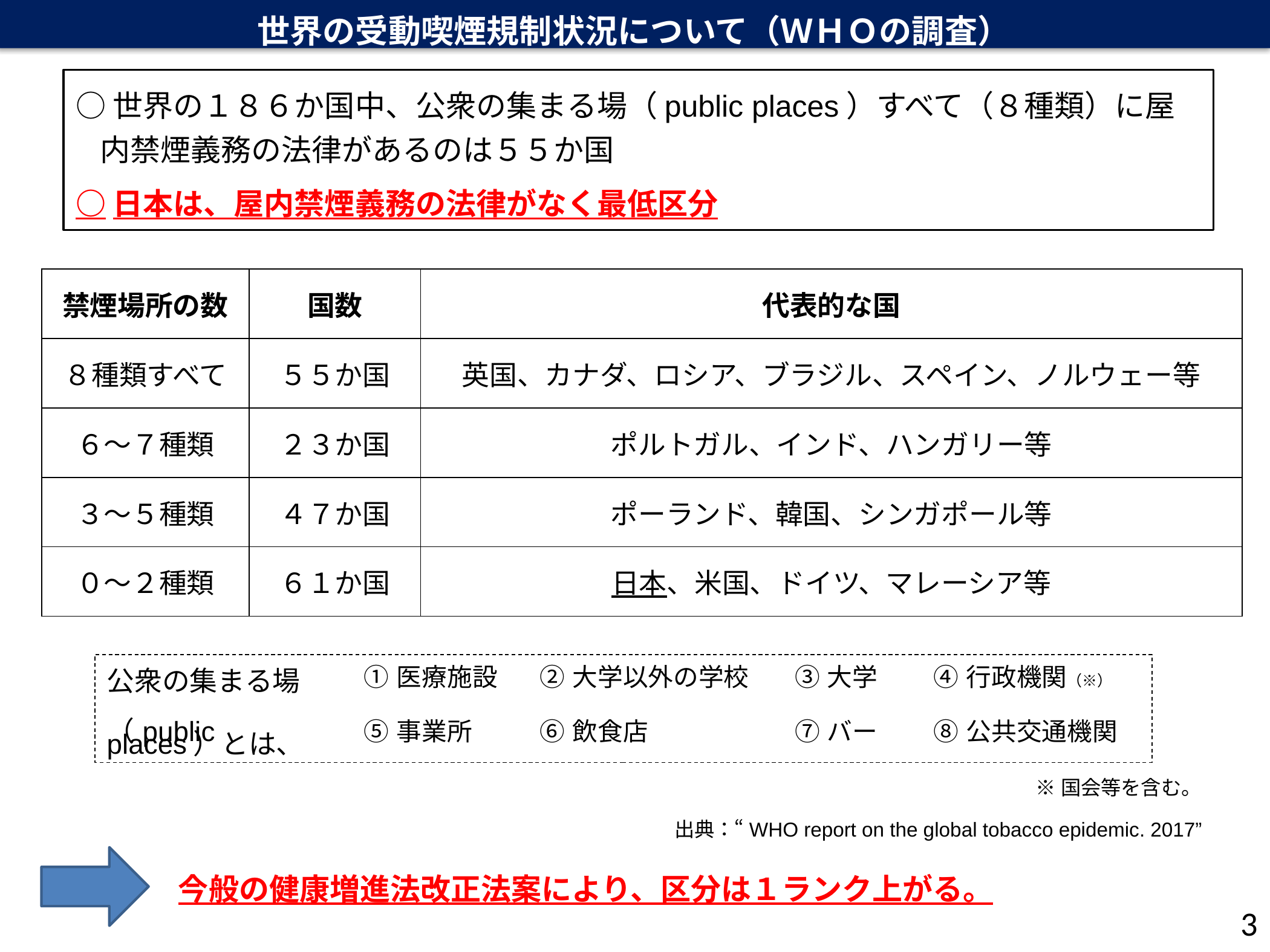

世界の受動喫煙規制状況について（ＷＨＯの調査）
○世界の１８６か国中、公衆の集まる場（public places）すべて（８種類）に屋内禁煙義務の法律があるのは５５か国
○日本は、屋内禁煙義務の法律がなく最低区分
| 禁煙場所の数 | 国数 | 代表的な国 |
| --- | --- | --- |
| ８種類すべて | ５５か国 | 英国、カナダ、ロシア、ブラジル、スペイン、ノルウェー等 |
| ６～７種類 | ２３か国 | ポルトガル、インド、ハンガリー等 |
| ３～５種類 | ４７か国 | ポーランド、韓国、シンガポール等 |
| ０～２種類 | ６１か国 | 日本、米国、ドイツ、マレーシア等 |

|  | ①医療施設 | ②大学以外の学校 | ③大学 | ④行政機関（※） |
| --- | --- | --- | --- | --- |
|  | ⑤事業所 | ⑥飲食店 | ⑦バー | ⑧公共交通機関 |
| 公衆の集まる場 |
| --- |
| （public places）とは、 |
※国会等を含む。
出典：“WHO report on the global tobacco epidemic. 2017”

今般の健康増進法改正法案により、区分は１ランク上がる。
3